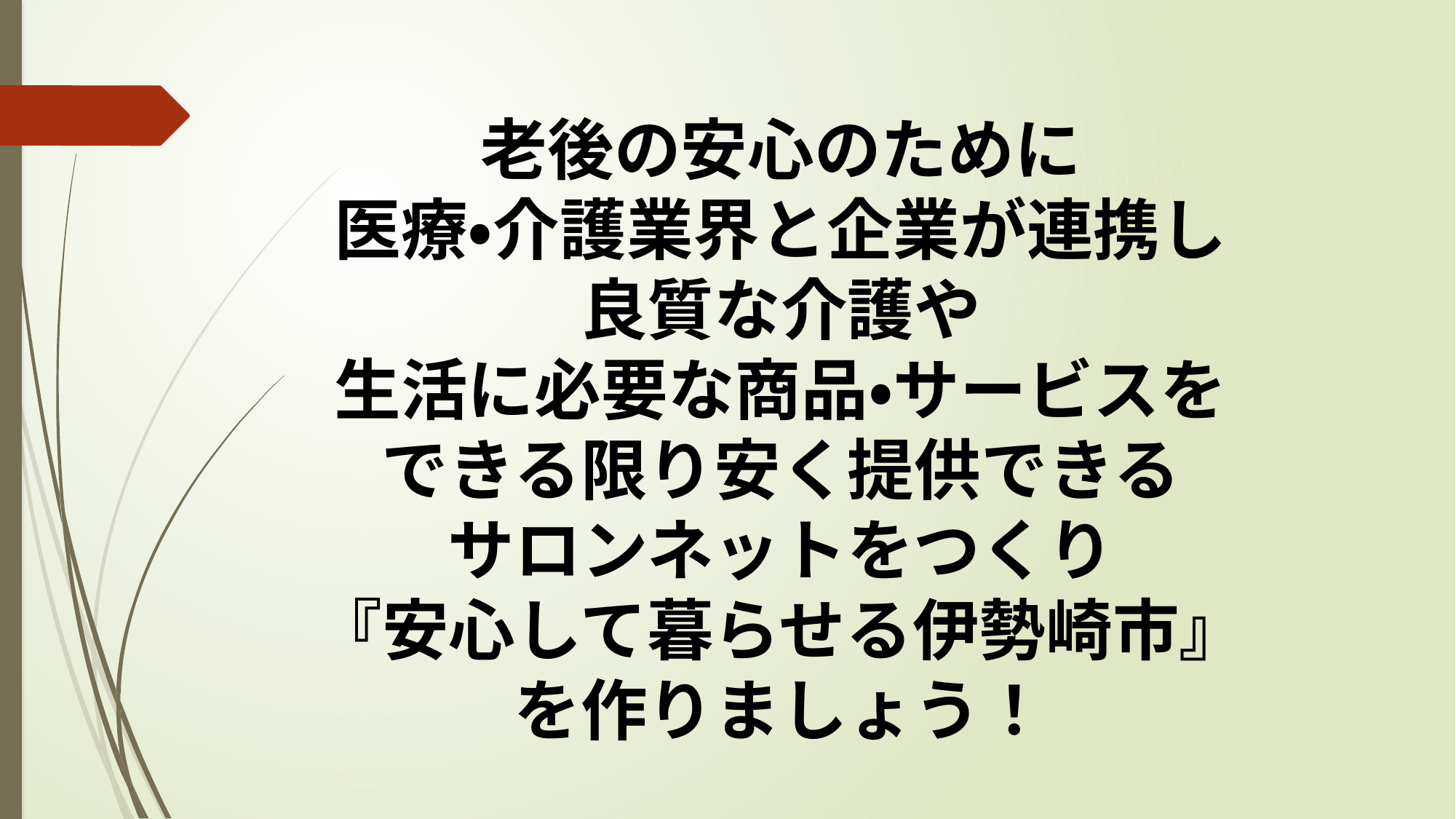

老後の安心のために
医療・介護業界と企業が連携し
良質な介護や
生活に必要な商品・サービスを
できる限り安く提供できる
サロンネットをつくり
『安心して暮らせる伊勢崎市』
を作りましょう！